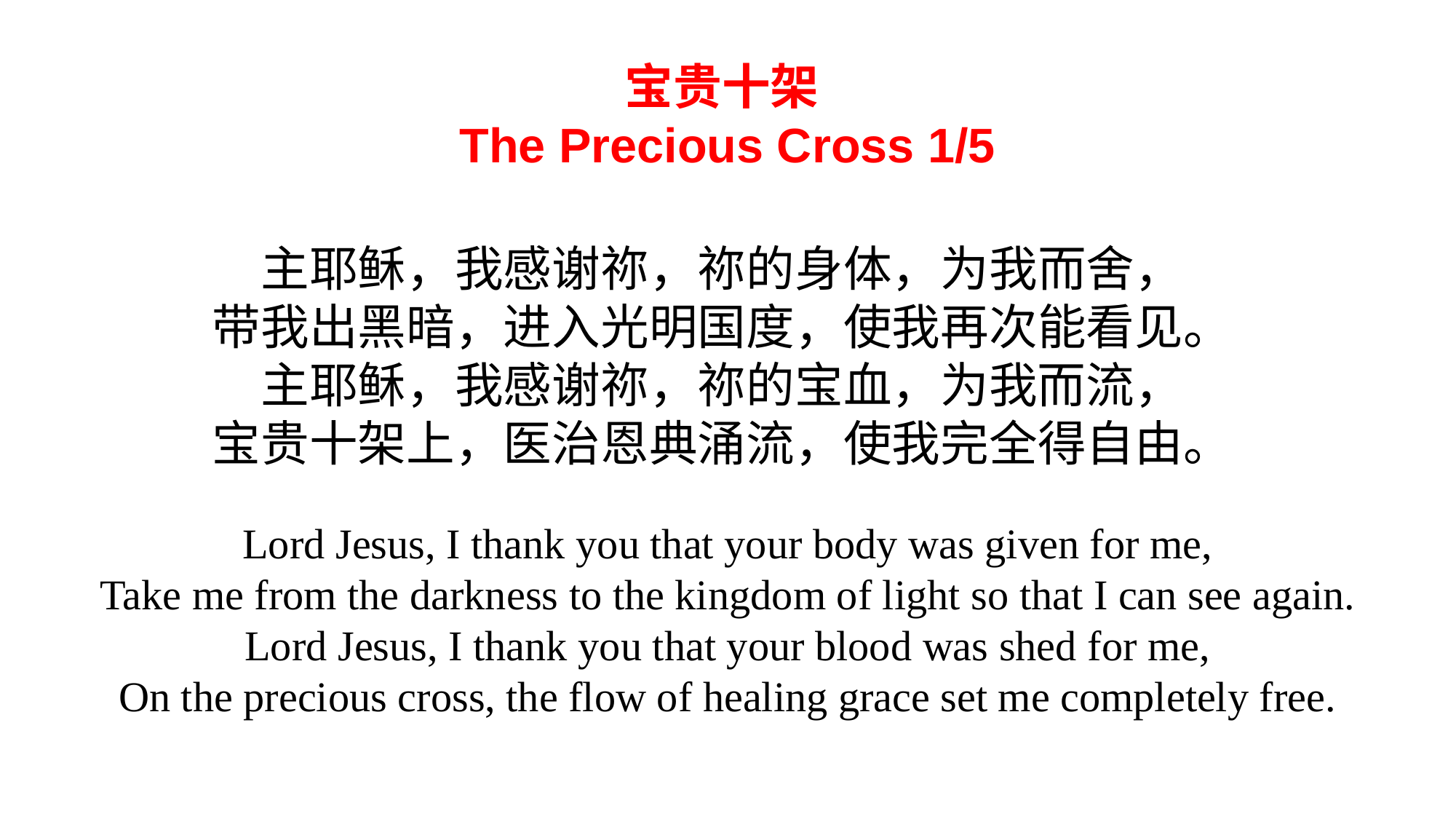

宝贵十架
The Precious Cross 1/5
主耶稣，我感谢祢，祢的身体，为我而舍，
带我出黑暗，进入光明国度，使我再次能看见。
主耶稣，我感谢祢，祢的宝血，为我而流，
宝贵十架上，医治恩典涌流，使我完全得自由。

Lord Jesus, I thank you that your body was given for me,
Take me from the darkness to the kingdom of light so that I can see again.
Lord Jesus, I thank you that your blood was shed for me,
On the precious cross, the flow of healing grace set me completely free.